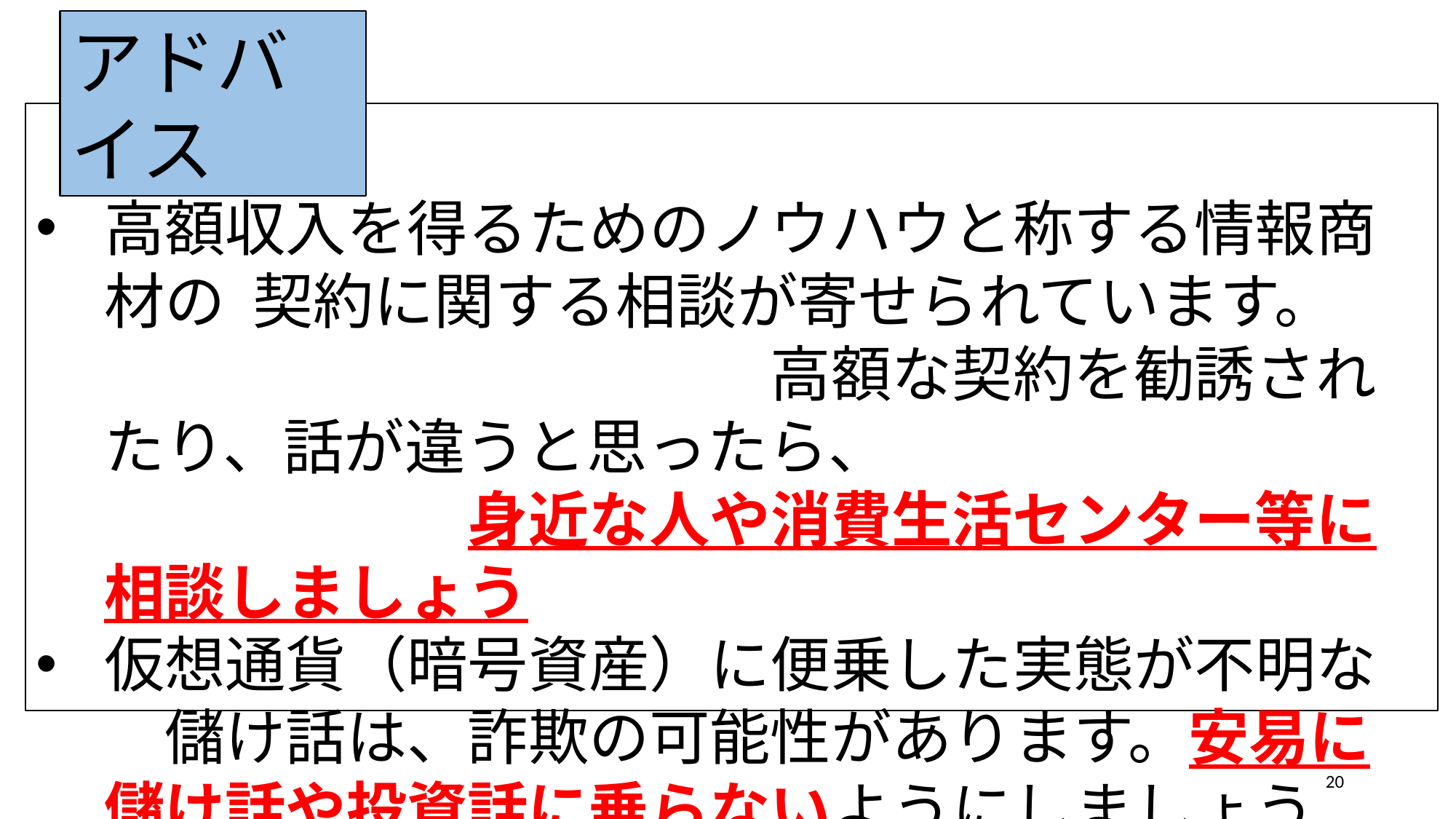

アドバイス

高額収入を得るためのノウハウと称する情報商材の  契約に関する相談が寄せられています。　　　　　　　　　　　　高額な契約を勧誘されたり、話が違うと思ったら、　　　　　　　　　　　　　　身近な人や消費生活センター等に相談しましょう
仮想通貨（暗号資産）に便乗した実態が不明な　儲け話は、詐欺の可能性があります。安易に儲け話や投資話に乗らないようにしましょう
20